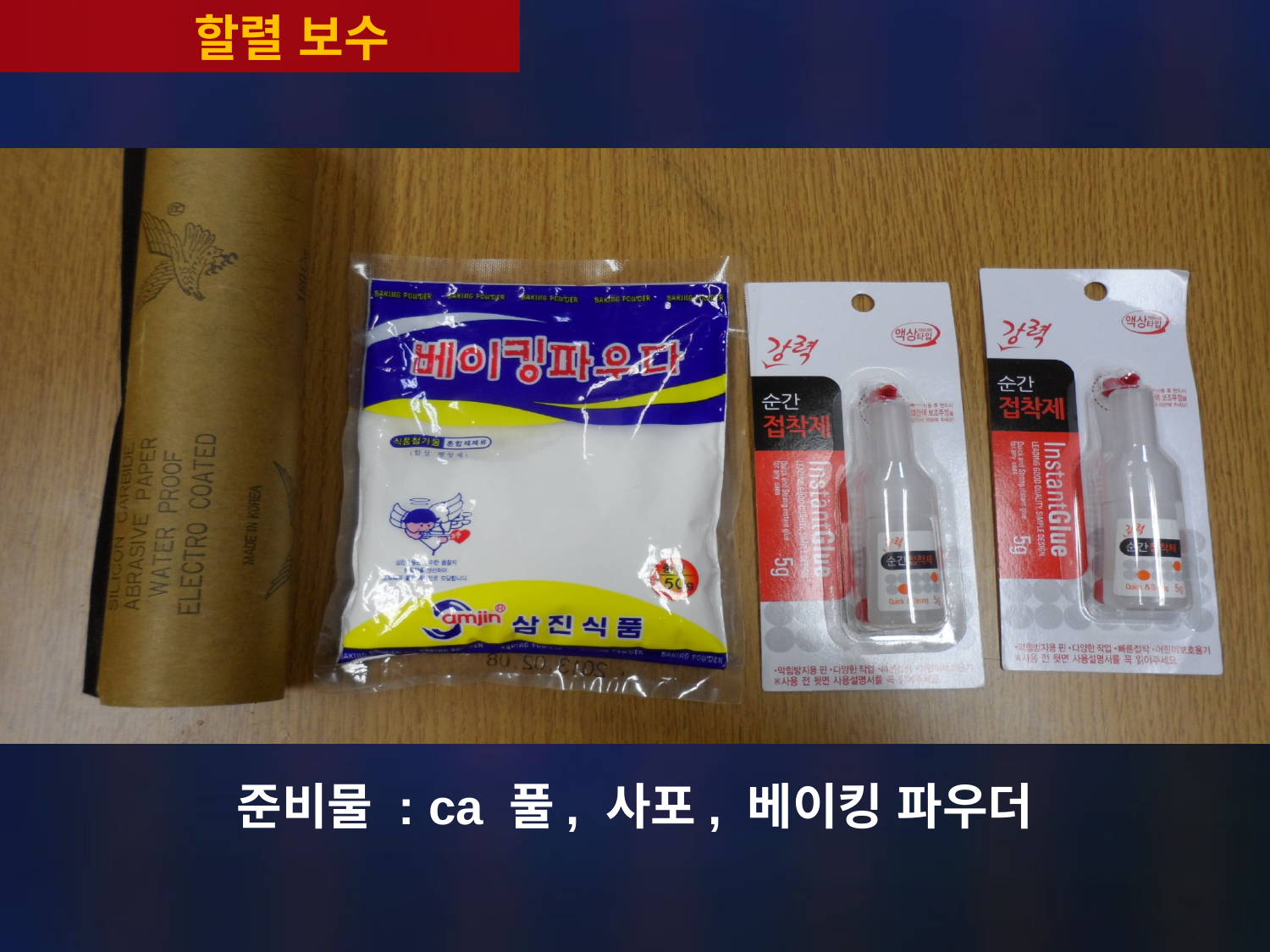

할렬 보수

준비물 : ca 풀, 사포, 베이킹 파우더